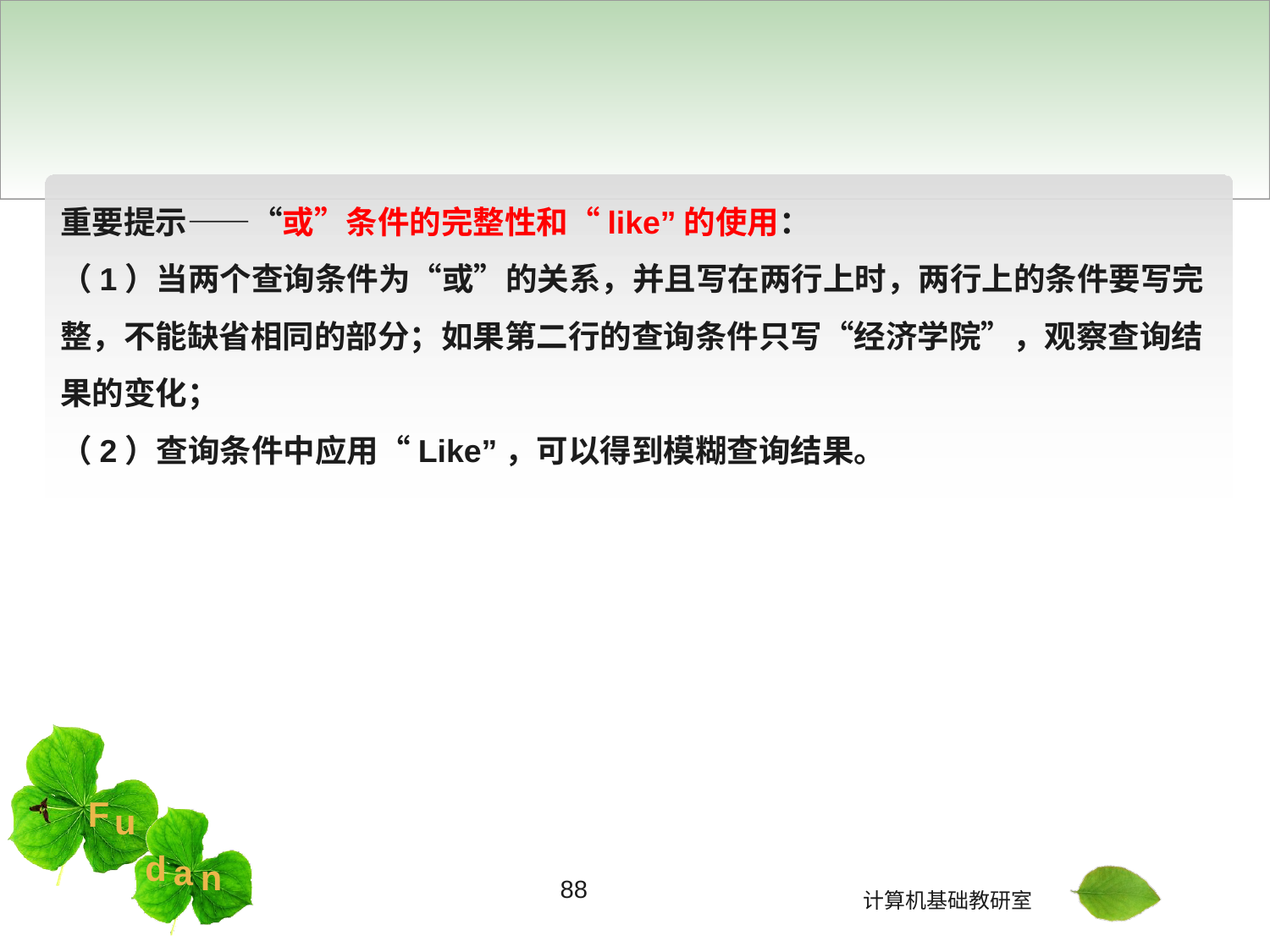

重要提示——“或”条件的完整性和“like”的使用：
（1）当两个查询条件为“或”的关系，并且写在两行上时，两行上的条件要写完整，不能缺省相同的部分；如果第二行的查询条件只写“经济学院”，观察查询结果的变化；
（2）查询条件中应用“Like”，可以得到模糊查询结果。
88